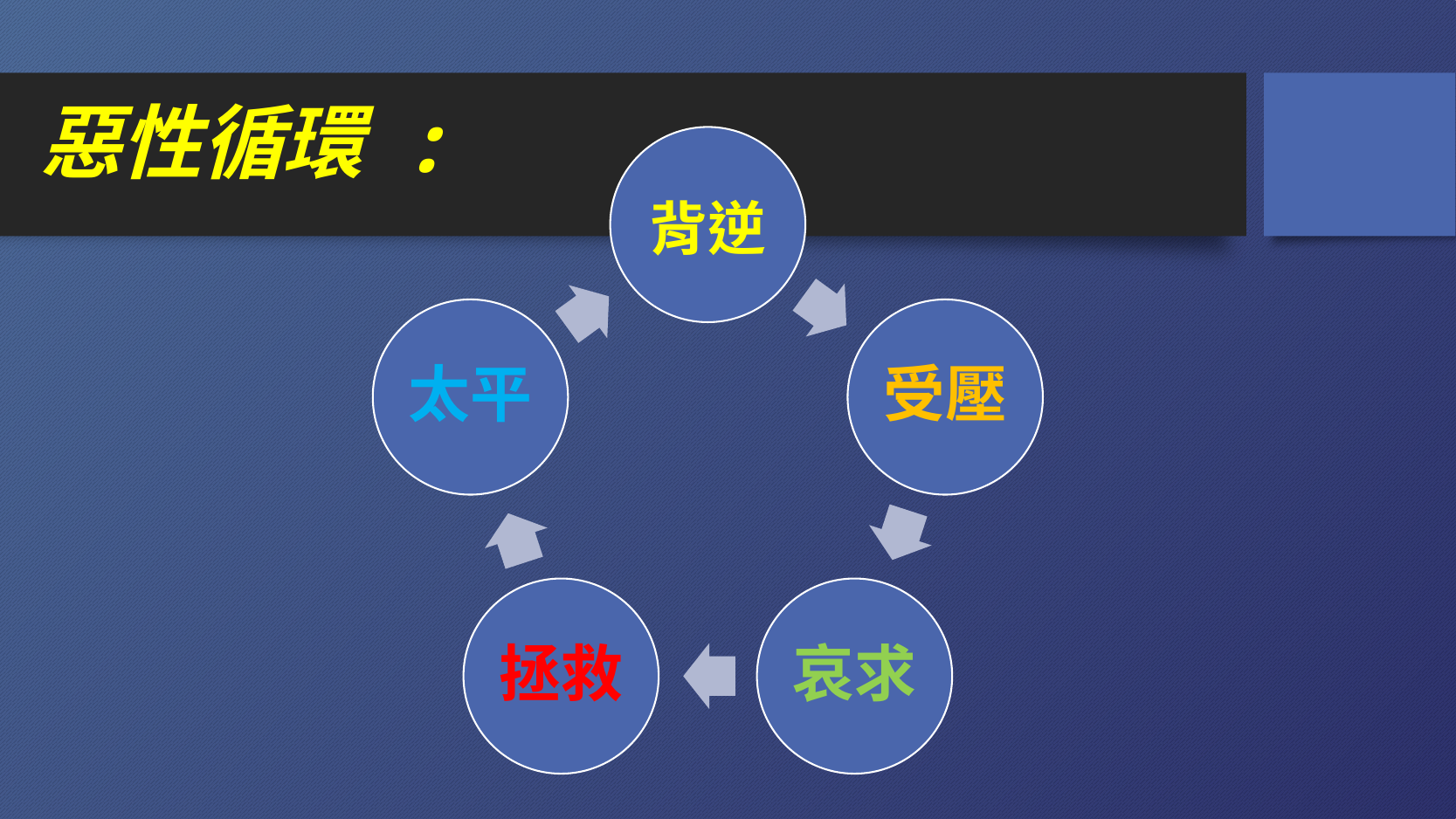

# 惡性循環 :

背逆

受壓

哀求

拯救

太平